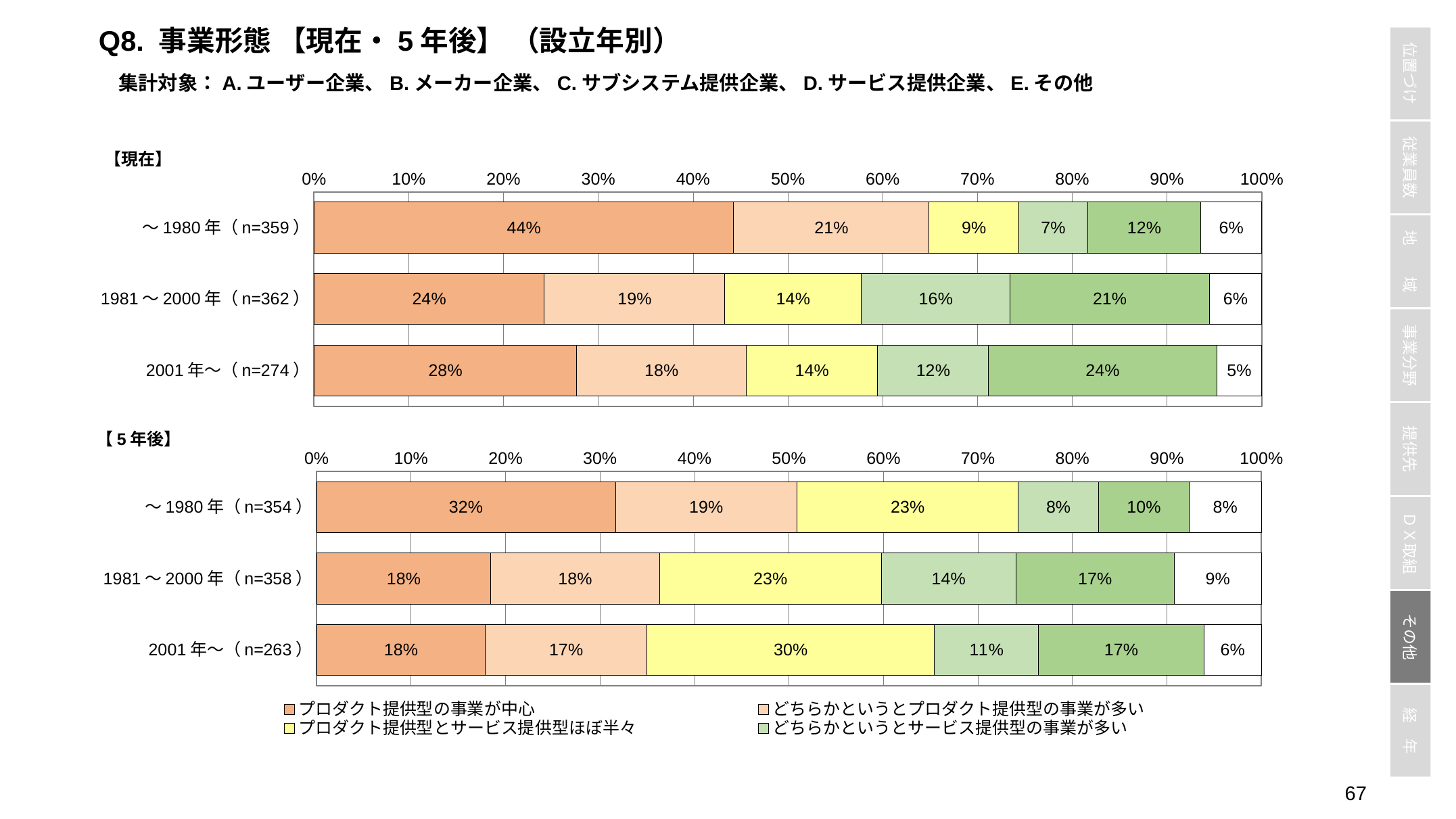

Q8. 事業形態 【現在・5年後】 （設立年別）
集計対象：A.ユーザー企業、B.メーカー企業、C.サブシステム提供企業、D.サービス提供企業、E.その他

### Chart

| Category | プロダクト提供型の事業が中心 | どちらかというとプロダクト提供型の事業が多い | プロダクト提供型とサービス提供型ほぼ半々 | どちらかというとサービス提供型の事業が多い | サービス提供型の事業が中心 | わからない |
|---|---|---|---|---|---|---|
| ～1980年（n=359） | 0.4428969359331476 | 0.20612813370473537 | 0.0947075208913649 | 0.07242339832869081 | 0.11977715877437325 | 0.06406685236768803 |
| 1981～2000年（n=362） | 0.2430939226519337 | 0.19060773480662985 | 0.143646408839779 | 0.1574585635359116 | 0.20994475138121546 | 0.055248618784530384 |
| 2001年～（n=274） | 0.2773722627737226 | 0.17883211678832117 | 0.1386861313868613 | 0.11678832116788321 | 0.24087591240875914 | 0.04744525547445255 |

### Chart

| Category | プロダクト提供型の事業が中心 | どちらかというとプロダクト提供型の事業が多い | プロダクト提供型とサービス提供型ほぼ半々 | どちらかというとサービス提供型の事業が多い | サービス提供型の事業が中心 | わからない |
|---|---|---|---|---|---|---|
| ～1980年（n=354） | 0.3163841807909605 | 0.192090395480226 | 0.2344632768361582 | 0.0847457627118644 | 0.096045197740113 | 0.07627118644067797 |
| 1981～2000年（n=358） | 0.18435754189944134 | 0.1787709497206704 | 0.2346368715083799 | 0.1424581005586592 | 0.16759776536312848 | 0.09217877094972067 |
| 2001年～（n=263） | 0.17870722433460076 | 0.17110266159695817 | 0.3041825095057034 | 0.11026615969581749 | 0.17490494296577946 | 0.060836501901140684 |
67